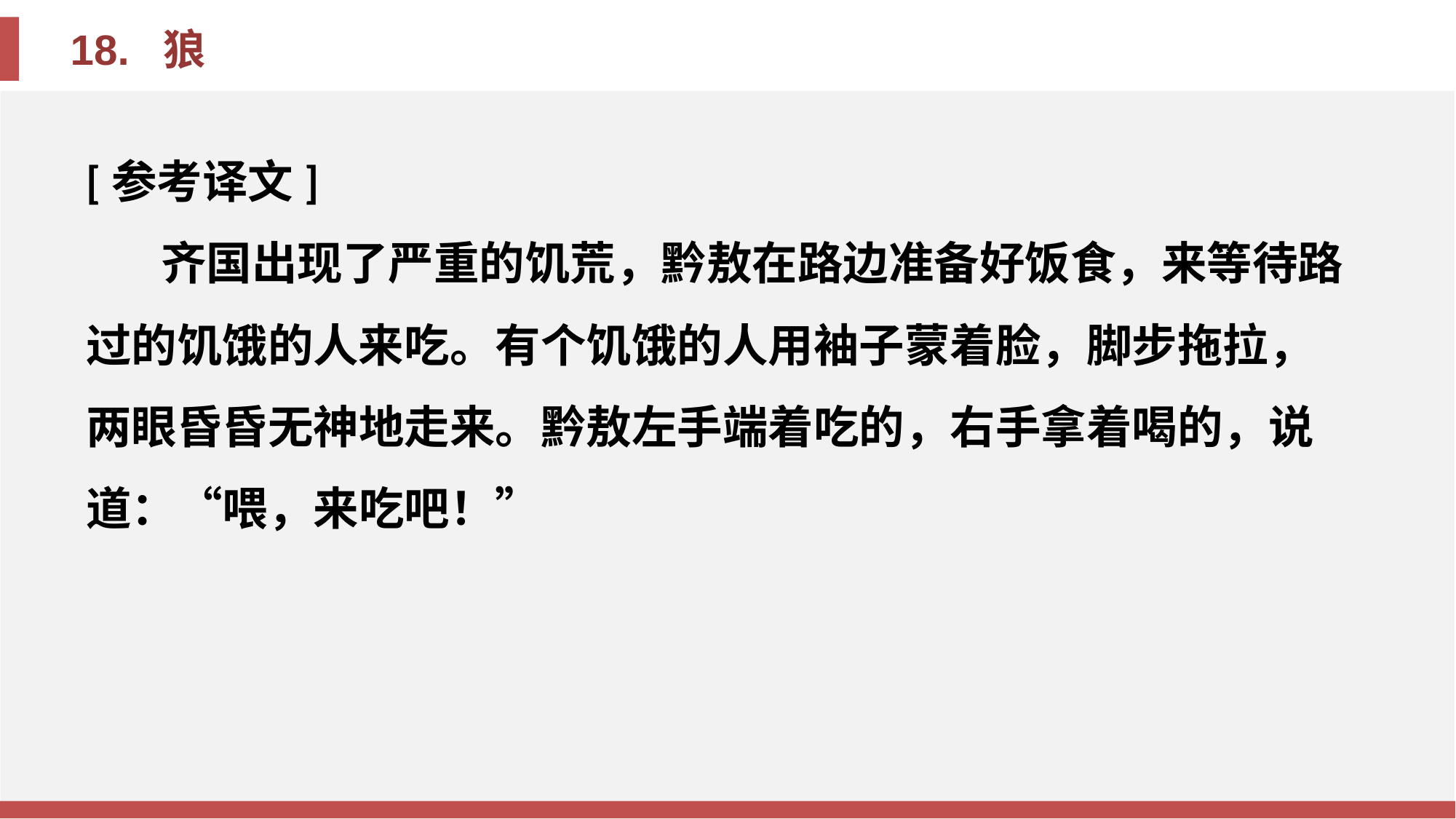

[参考译文]
齐国出现了严重的饥荒，黔敖在路边准备好饭食，来等待路过的饥饿的人来吃。有个饥饿的人用袖子蒙着脸，脚步拖拉，两眼昏昏无神地走来。黔敖左手端着吃的，右手拿着喝的，说道：“喂，来吃吧！”